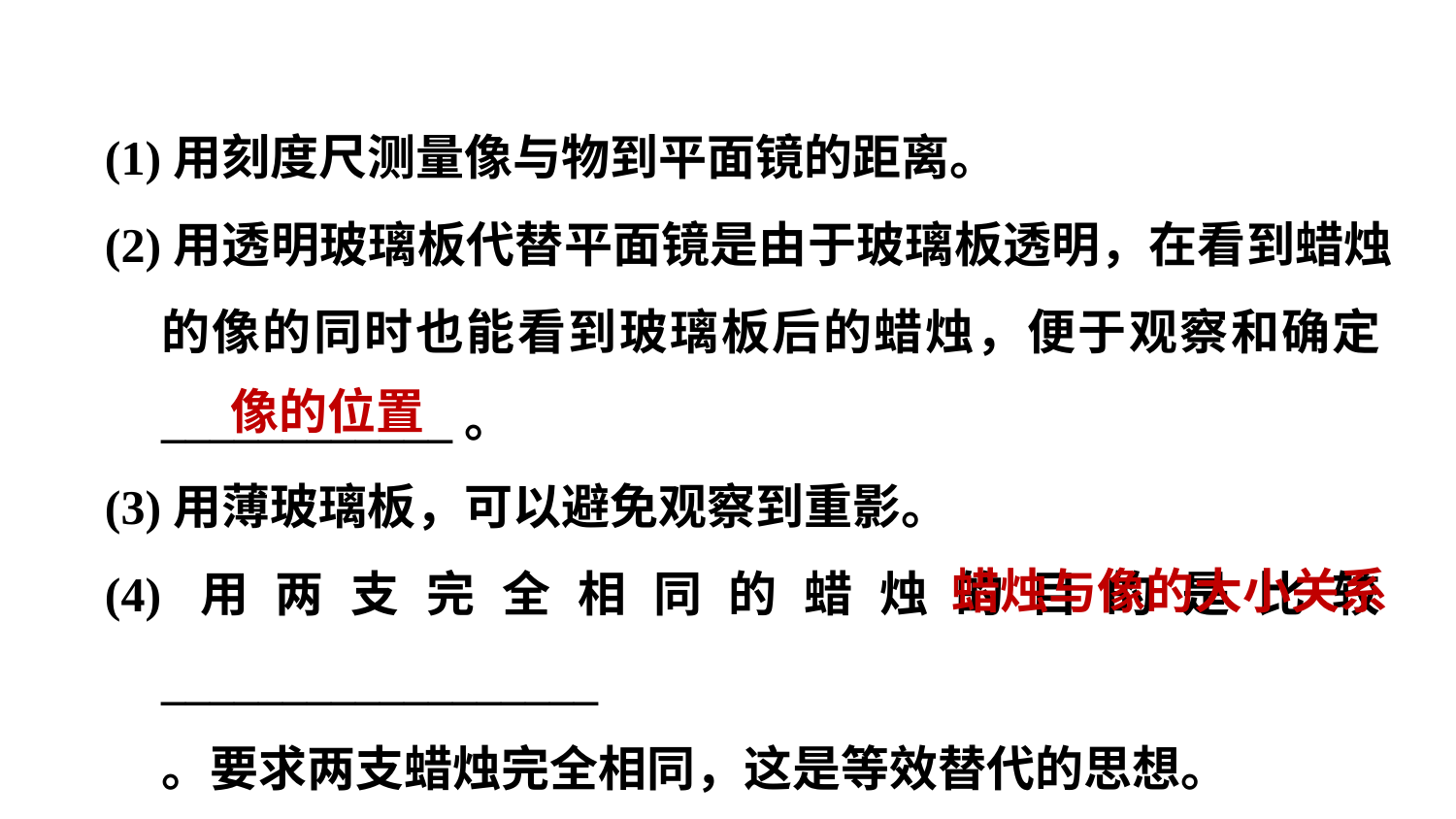

(1)用刻度尺测量像与物到平面镜的距离。
(2)用透明玻璃板代替平面镜是由于玻璃板透明，在看到蜡烛的像的同时也能看到玻璃板后的蜡烛，便于观察和确定____________。
(3)用薄玻璃板，可以避免观察到重影。
(4)用两支完全相同的蜡烛的目的是比较__________________
	。要求两支蜡烛完全相同，这是等效替代的思想。
像的位置
蜡烛与像的大小关系